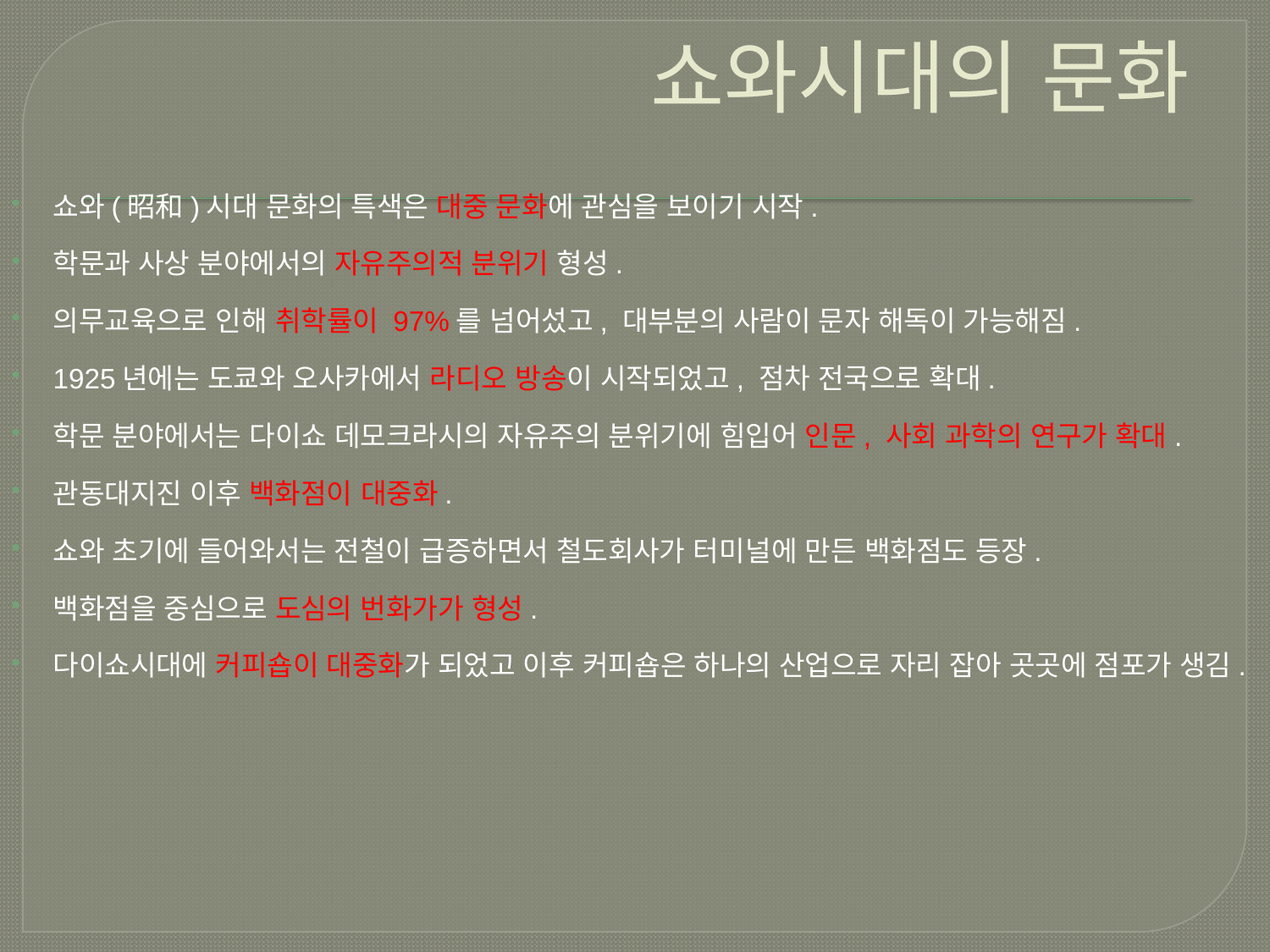

# 쇼와시대의 문화
쇼와(昭和)시대 문화의 특색은 대중 문화에 관심을 보이기 시작.
학문과 사상 분야에서의 자유주의적 분위기 형성.
의무교육으로 인해 취학률이 97%를 넘어섰고, 대부분의 사람이 문자 해독이 가능해짐.
1925년에는 도쿄와 오사카에서 라디오 방송이 시작되었고, 점차 전국으로 확대.
학문 분야에서는 다이쇼 데모크라시의 자유주의 분위기에 힘입어 인문, 사회 과학의 연구가 확대.
관동대지진 이후 백화점이 대중화.
쇼와 초기에 들어와서는 전철이 급증하면서 철도회사가 터미널에 만든 백화점도 등장.
백화점을 중심으로 도심의 번화가가 형성.
다이쇼시대에 커피숍이 대중화가 되었고 이후 커피숍은 하나의 산업으로 자리 잡아 곳곳에 점포가 생김.